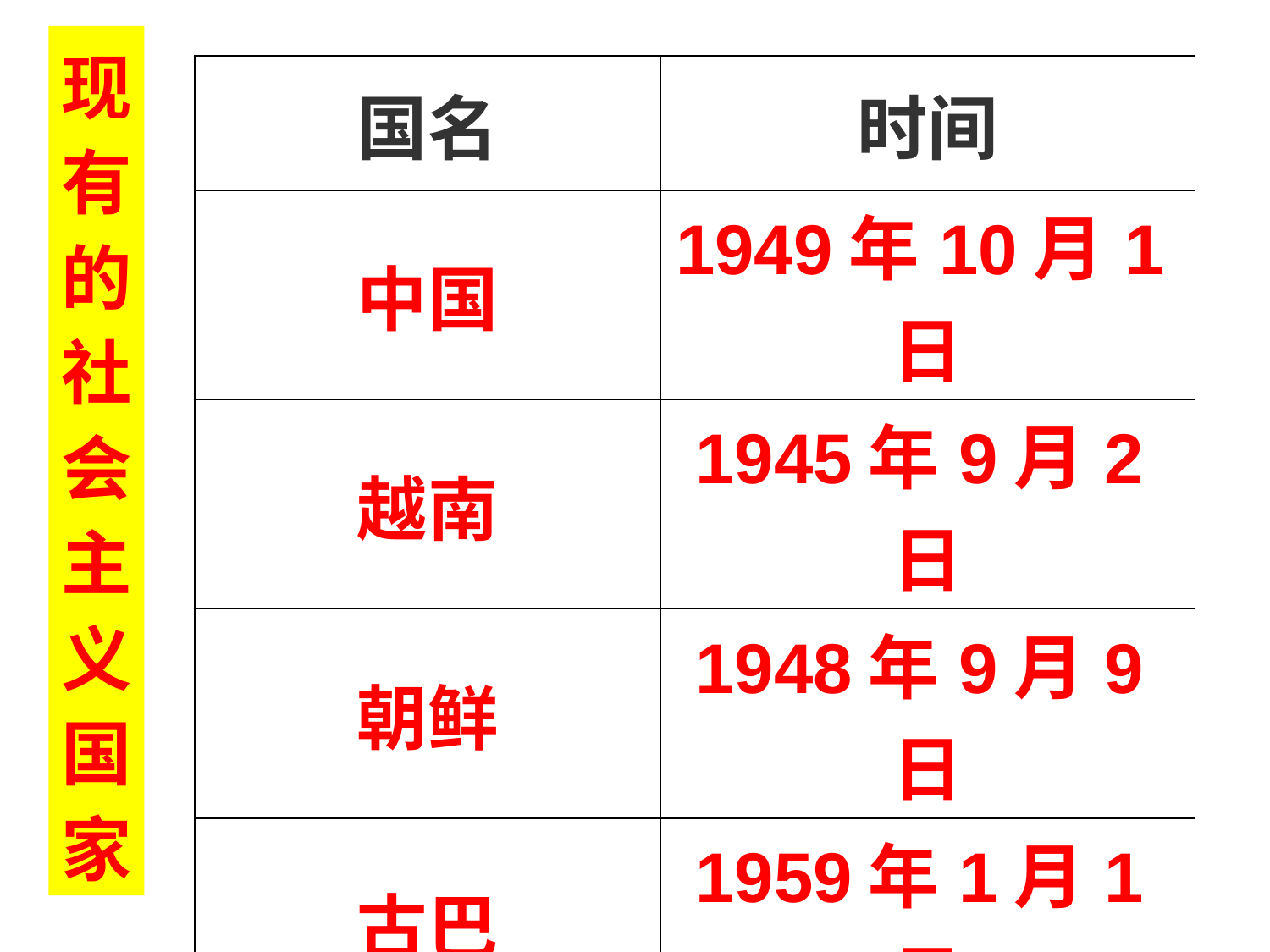

现
有
的
社
会
主
义
国
家
| 国名 | 时间 |
| --- | --- |
| 中国 | 1949年10月1日 |
| 越南 | 1945年9月2日 |
| 朝鲜 | 1948年9月9日 |
| 古巴 | 1959年1月1日 |
| 老挝 | 1975年12月2日 |